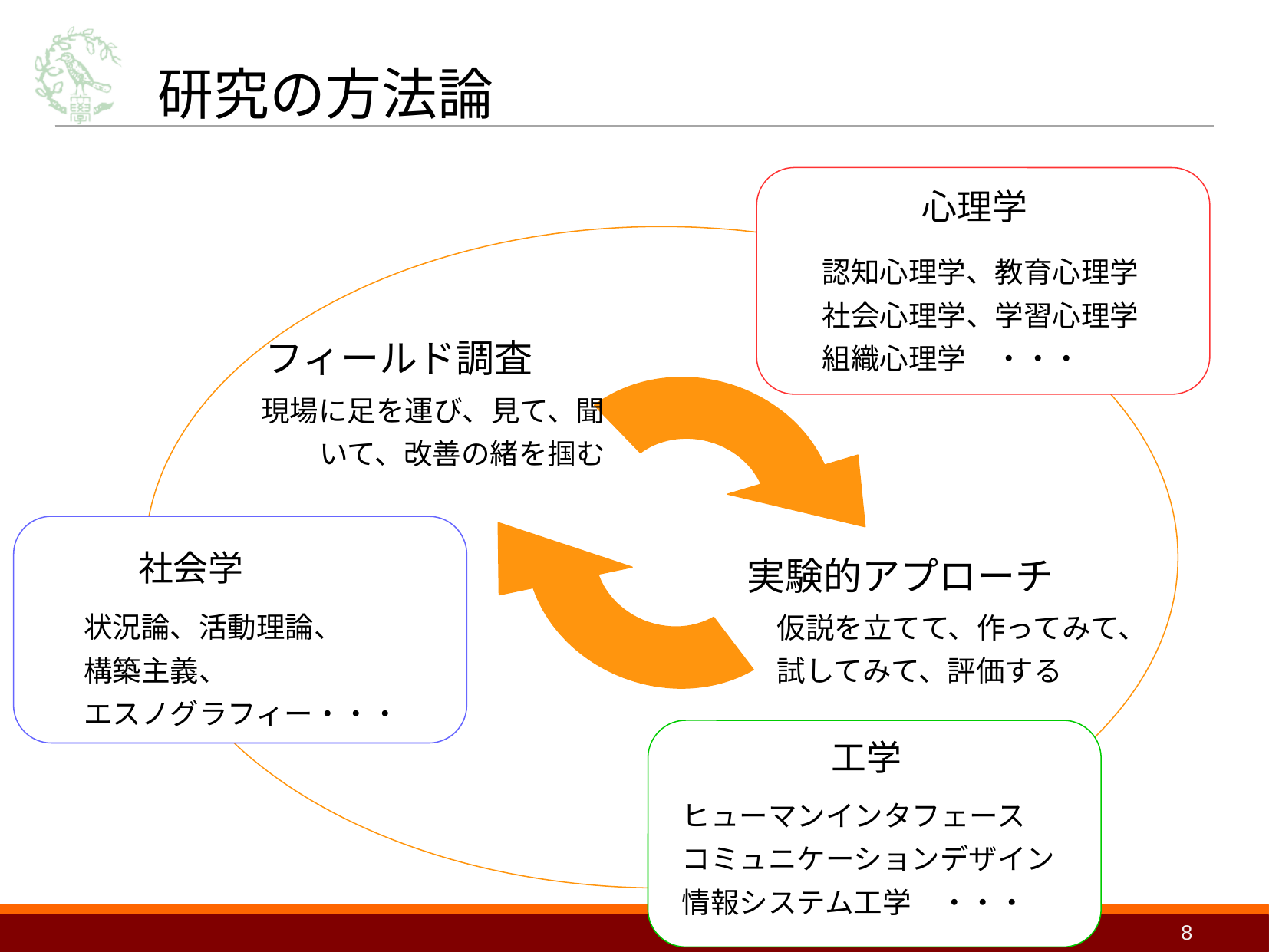

フィールド調査
実験的アプローチ
実際に行動思考様式の変容を狙った情報システムや情報管理の手法を考案・試作し、実験によって効果を確かめる
現場観察や聞き取りなどのを行って、現場を改善するための手がかりや改善の目を見つける

とくに現場の日々の営みを把握することに努め、そのフィールド研究をもとにアイデアを産みだす
# 研究の方法論

心理学

認知心理学、教育心理学
社会心理学、学習心理学
組織心理学　・・・
フィールド調査

現場に足を運び、見て、聞いて、改善の緒を掴む

社会学
実験的アプローチ
状況論、活動理論、
構築主義、
エスノグラフィー・・・
仮説を立てて、作ってみて、
試してみて、評価する
工学

ヒューマンインタフェース
コミュニケーションデザイン
情報システム工学　・・・
8
やの知見をバックグラウンドにしながら
背景とする基礎理論・技術

心理学（認知心理学、教育/学習心理学、組織心理学、社会心理学・・・）
社会学（社会構築主義、活動理論、エスノグラフィー・・・）
工学　（情報工学、人間工学、ヒューマンインタフェース・・・）